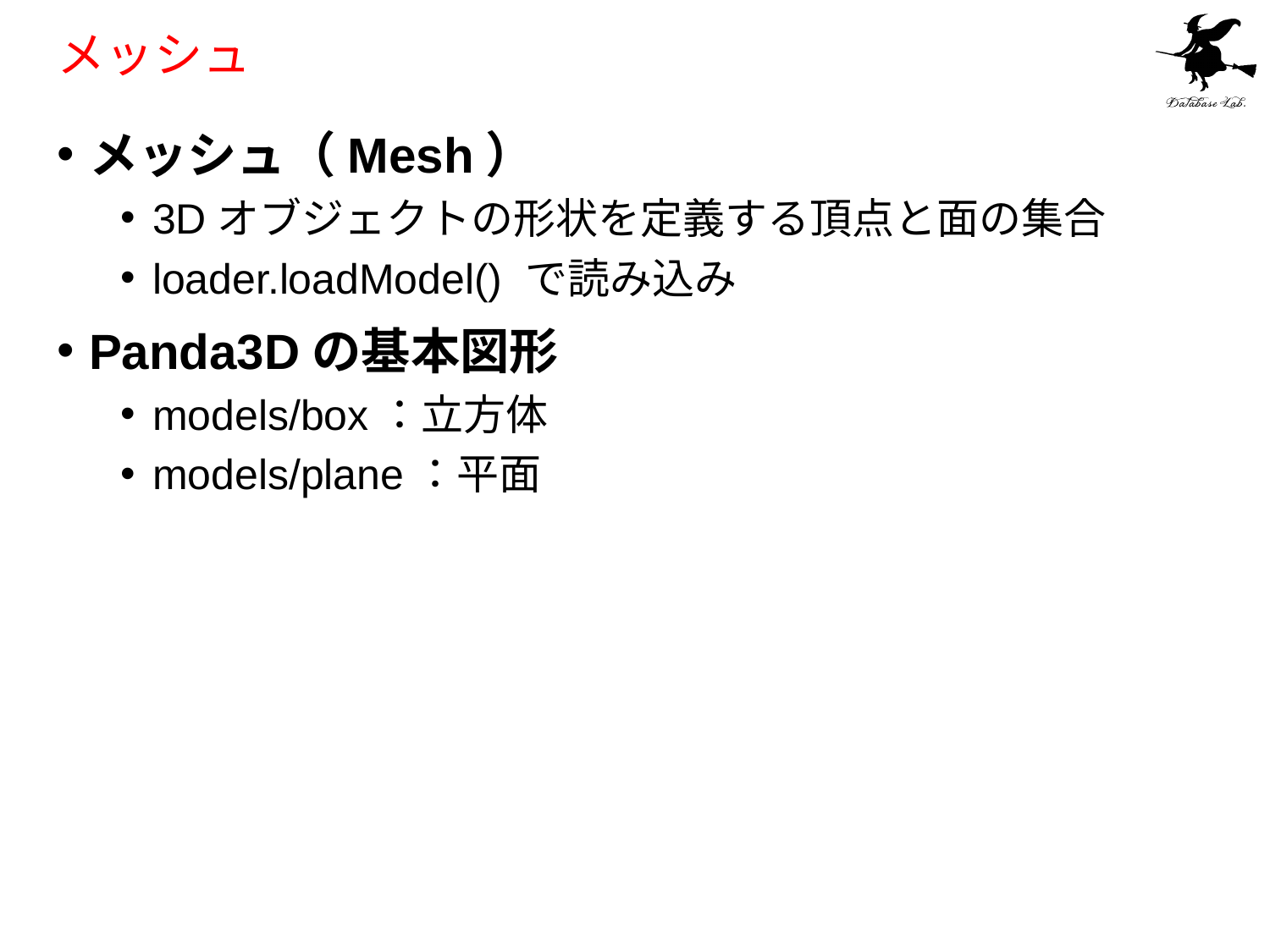

# メッシュ
メッシュ（Mesh）
3Dオブジェクトの形状を定義する頂点と面の集合
loader.loadModel() で読み込み
Panda3Dの基本図形
models/box：立方体
models/plane：平面